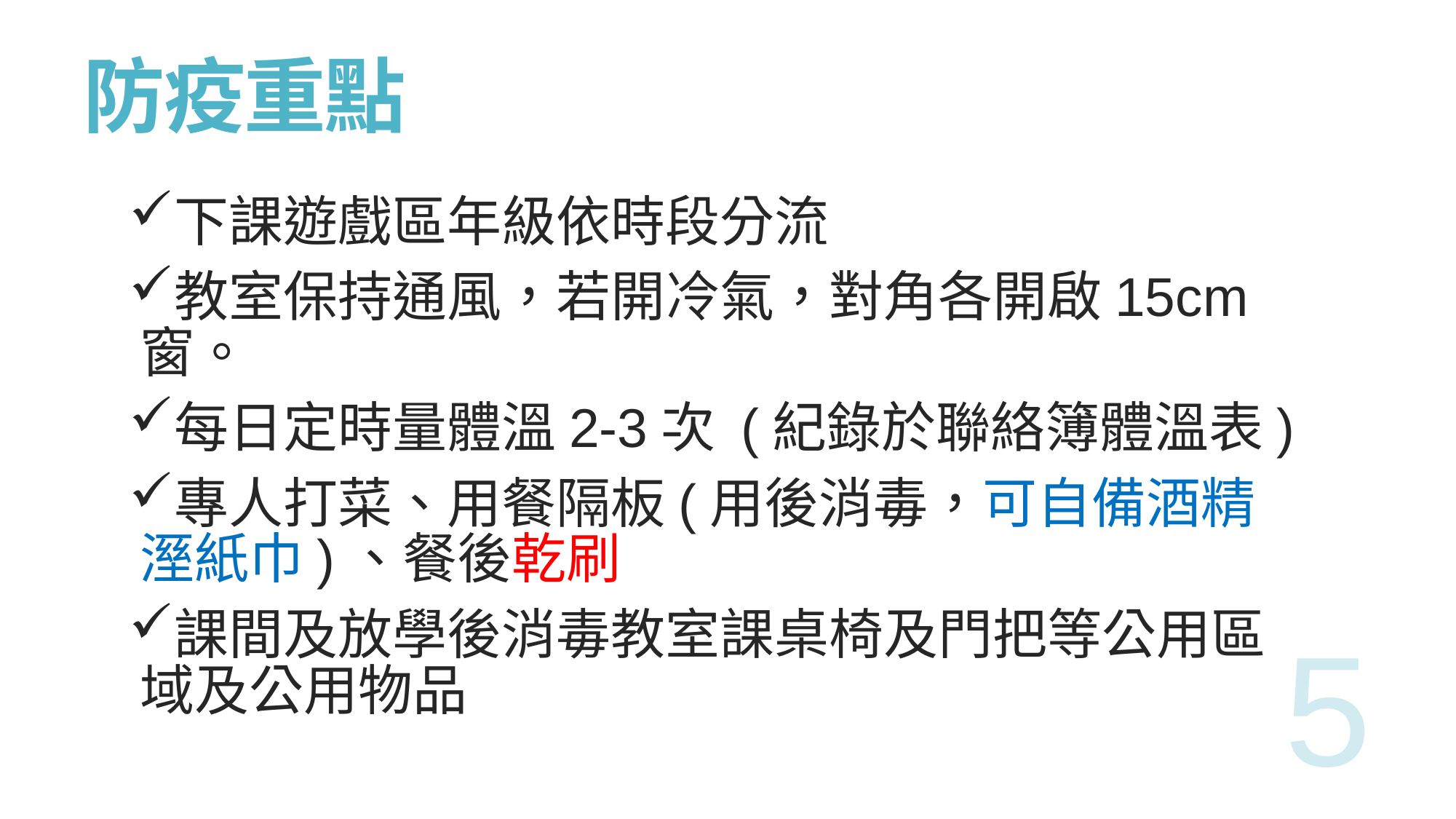

# 防疫重點
下課遊戲區年級依時段分流
教室保持通風，若開冷氣，對角各開啟15cm窗。
每日定時量體溫2-3次 (紀錄於聯絡簿體溫表)
專人打菜、用餐隔板(用後消毒，可自備酒精溼紙巾)、餐後乾刷
課間及放學後消毒教室課桌椅及門把等公用區域及公用物品

5